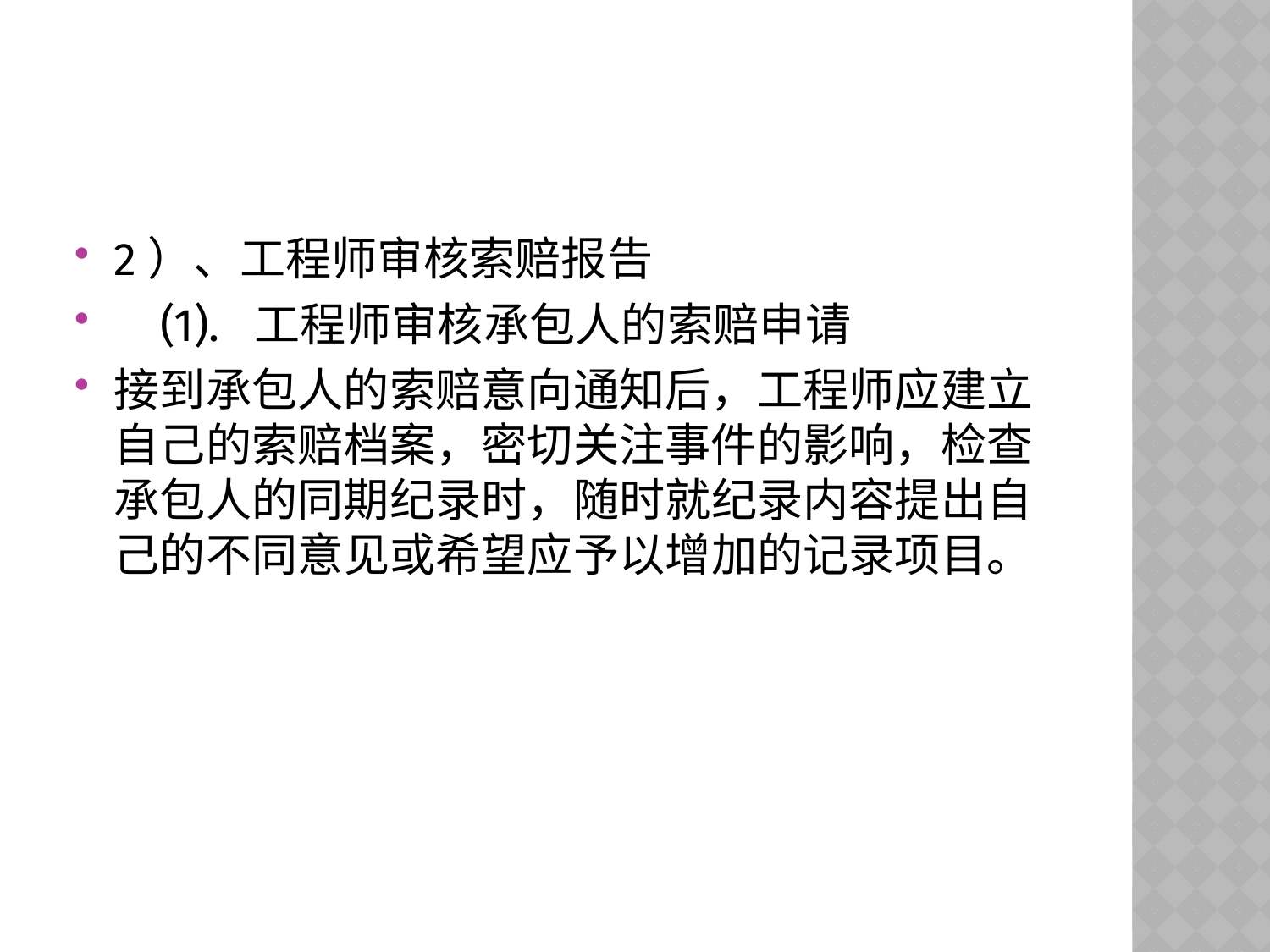

#
2）、工程师审核索赔报告
  (1). 工程师审核承包人的索赔申请
接到承包人的索赔意向通知后，工程师应建立自己的索赔档案，密切关注事件的影响，检查承包人的同期纪录时，随时就纪录内容提出自己的不同意见或希望应予以增加的记录项目。